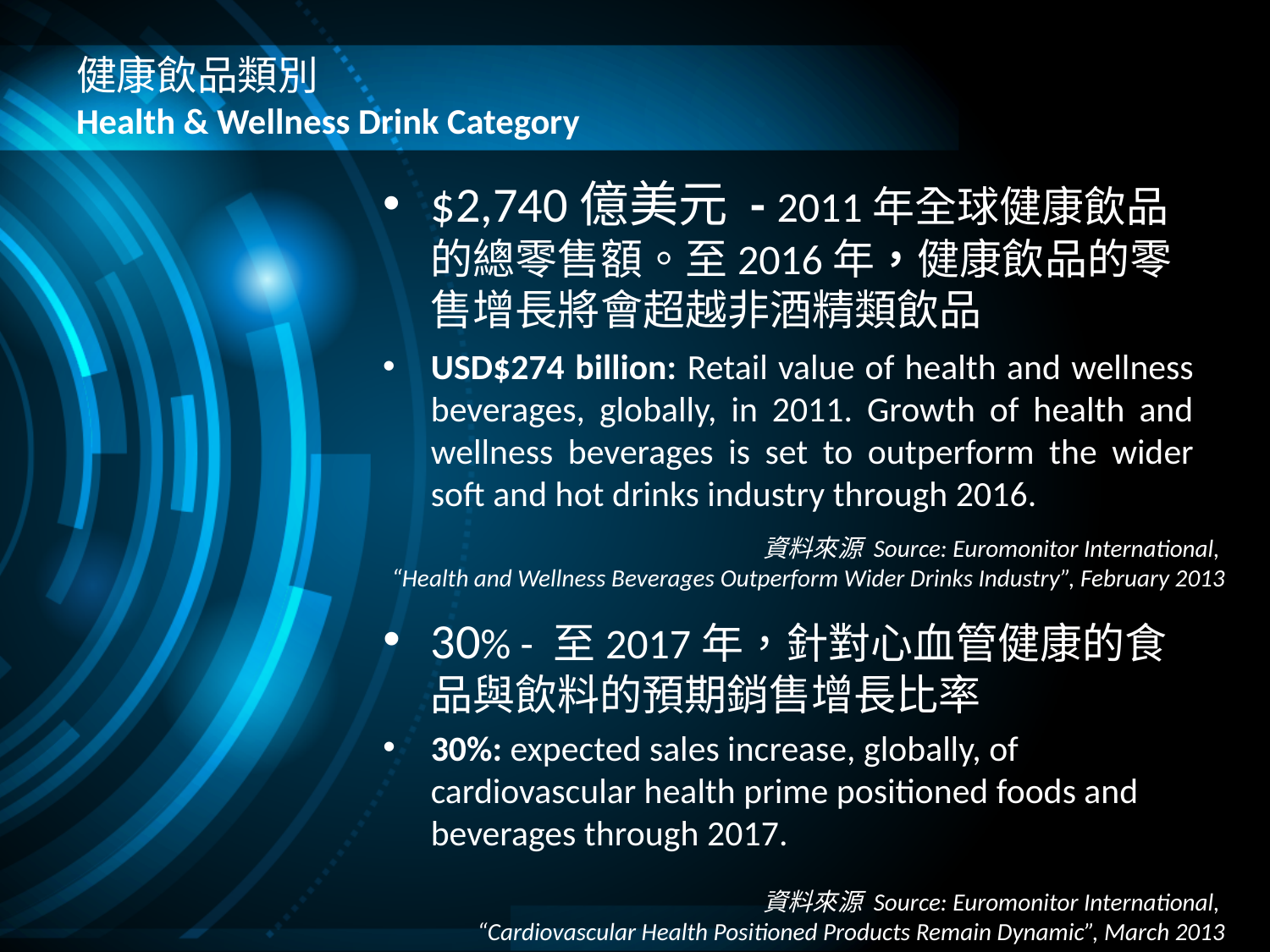

# 健康飲品類別 Health & Wellness Drink Category
$2,740億美元 - 2011年全球健康飲品的總零售額。至2016年，健康飲品的零售增長將會超越非酒精類飲品
USD$274 billion: Retail value of health and wellness beverages, globally, in 2011. Growth of health and wellness beverages is set to outperform the wider soft and hot drinks industry through 2016.
資料來源 Source: Euromonitor International,
“Health and Wellness Beverages Outperform Wider Drinks Industry”, February 2013
30% - 至2017年，針對心血管健康的食品與飲料的預期銷售增長比率
30%: expected sales increase, globally, of cardiovascular health prime positioned foods and beverages through 2017.
資料來源 Source: Euromonitor International,
“Cardiovascular Health Positioned Products Remain Dynamic”, March 2013